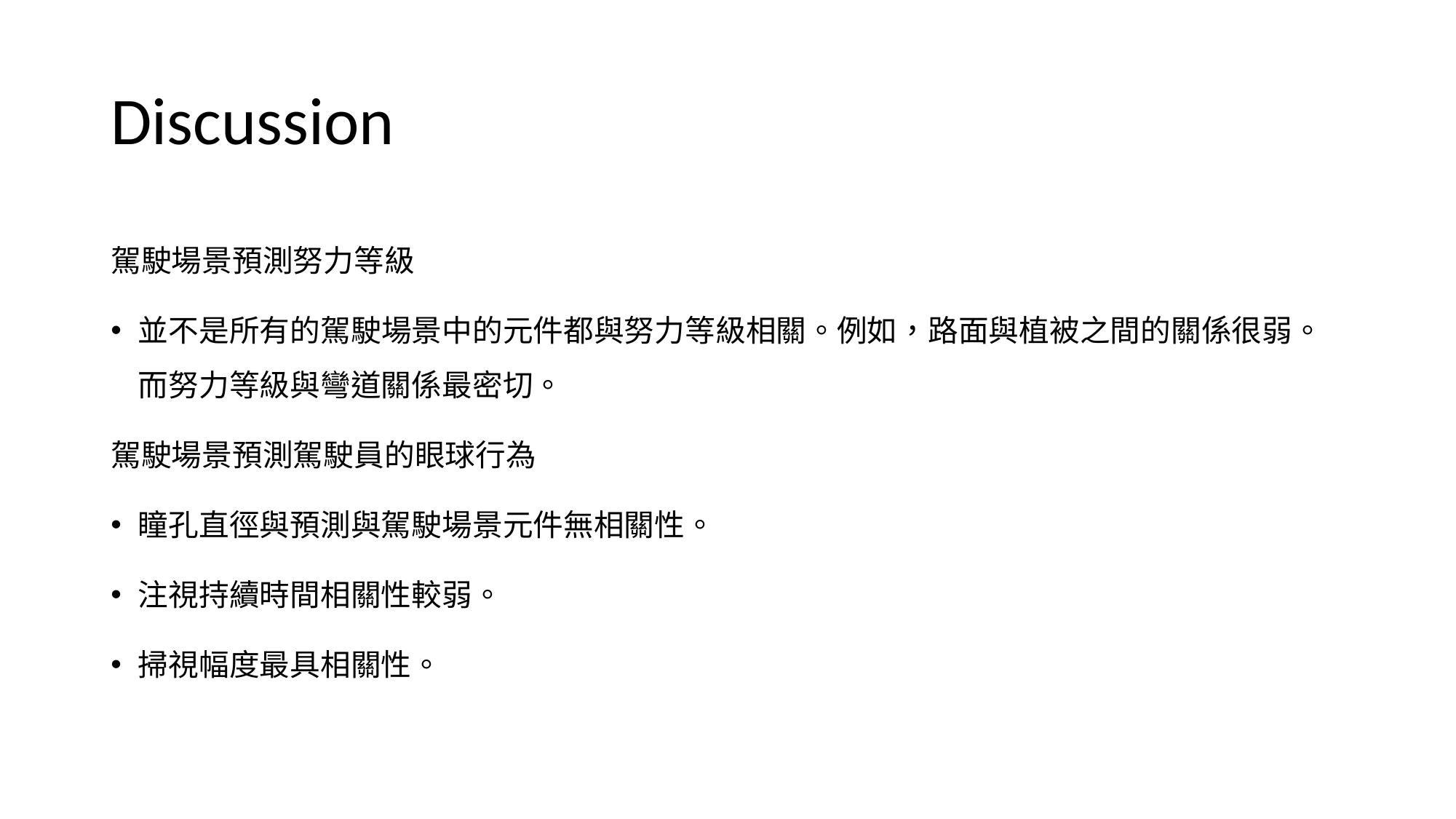

# Discussion
駕駛場景預測努力等級
並不是所有的駕駛場景中的元件都與努力等級相關。例如，路面與植被之間的關係很弱。而努力等級與彎道關係最密切。
駕駛場景預測駕駛員的眼球行為
瞳孔直徑與預測與駕駛場景元件無相關性。
注視持續時間相關性較弱。
掃視幅度最具相關性。